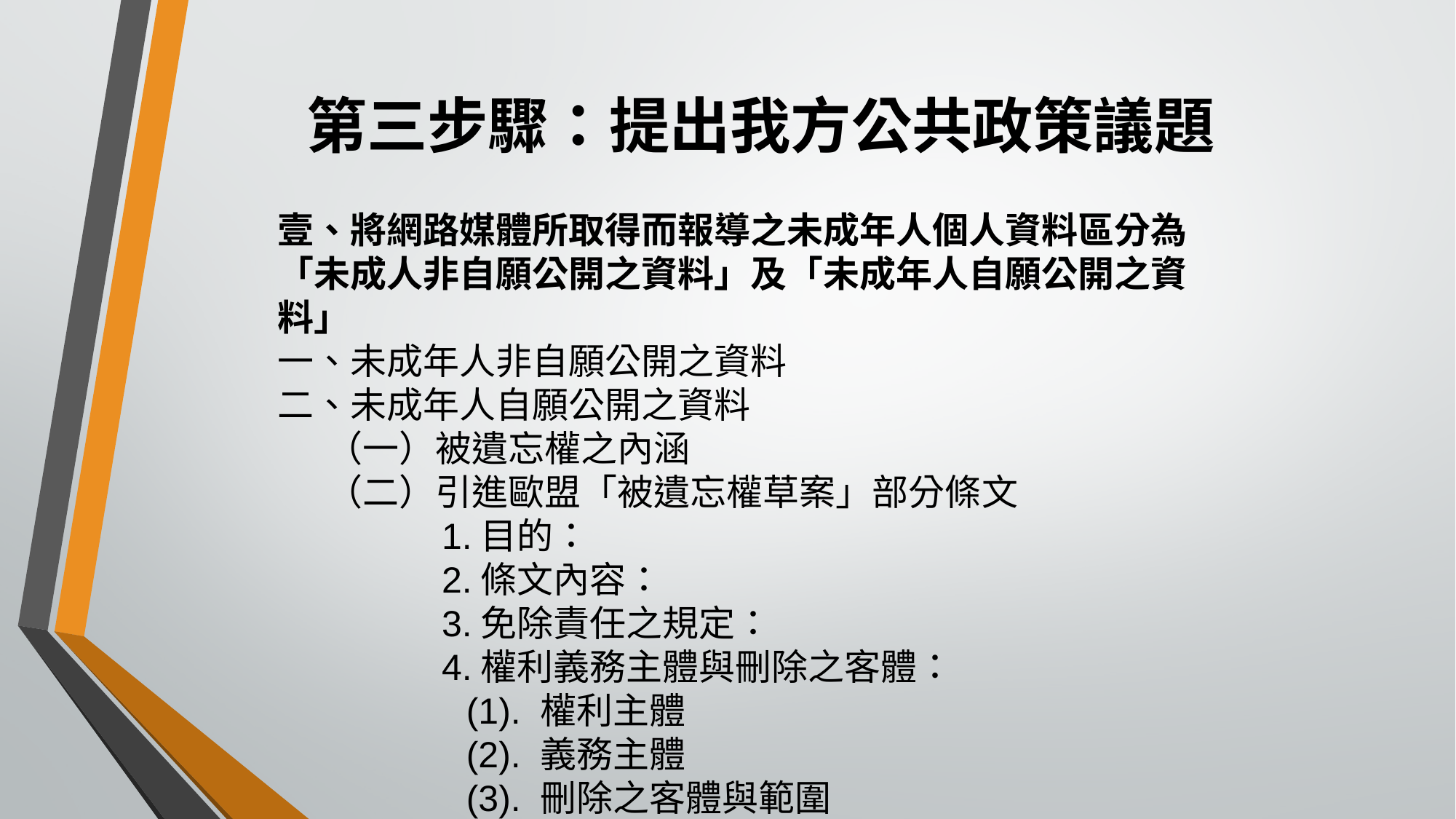

第三步驟：提出我方公共政策議題
壹、將網路媒體所取得而報導之未成年人個人資料區分為「未成人非自願公開之資料」及「未成年人自願公開之資料」
一、未成年人非自願公開之資料
二、未成年人自願公開之資料
      （一）被遺忘權之內涵
      （二）引進歐盟「被遺忘權草案」部分條文
                   1.目的：
                   2.條文內容：
                   3.免除責任之規定：
                   4.權利義務主體與刪除之客體：
                      (1). 權利主體
                      (2). 義務主體
                      (3). 刪除之客體與範圍